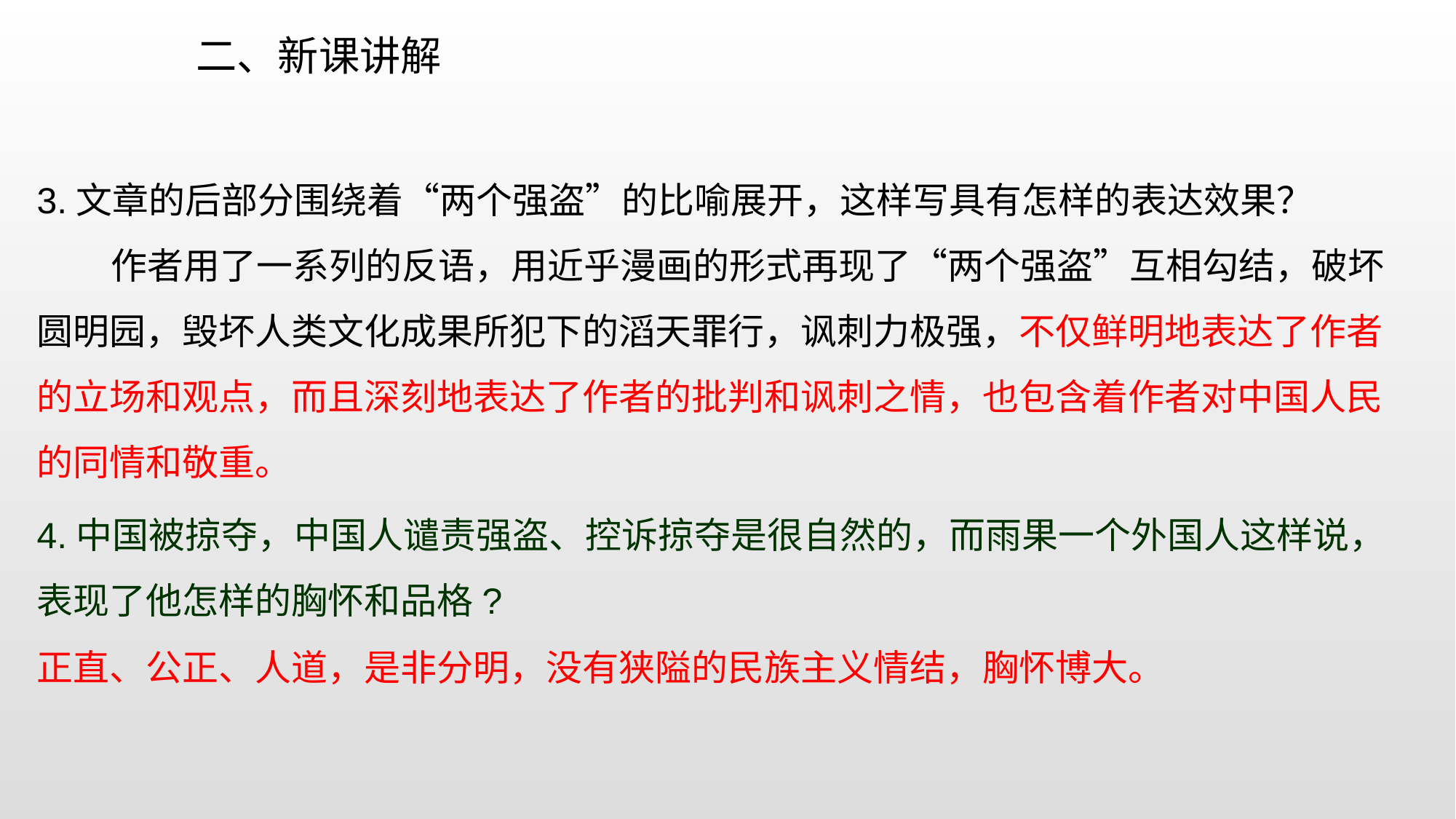

二、新课讲解

3.文章的后部分围绕着“两个强盗”的比喻展开，这样写具有怎样的表达效果？
        作者用了一系列的反语，用近乎漫画的形式再现了“两个强盗”互相勾结，破坏圆明园，毁坏人类文化成果所犯下的滔天罪行，讽刺力极强，不仅鲜明地表达了作者的立场和观点，而且深刻地表达了作者的批判和讽刺之情，也包含着作者对中国人民的同情和敬重。
4.中国被掠夺，中国人谴责强盗、控诉掠夺是很自然的，而雨果一个外国人这样说，表现了他怎样的胸怀和品格?
正直、公正、人道，是非分明，没有狭隘的民族主义情结，胸怀博大。